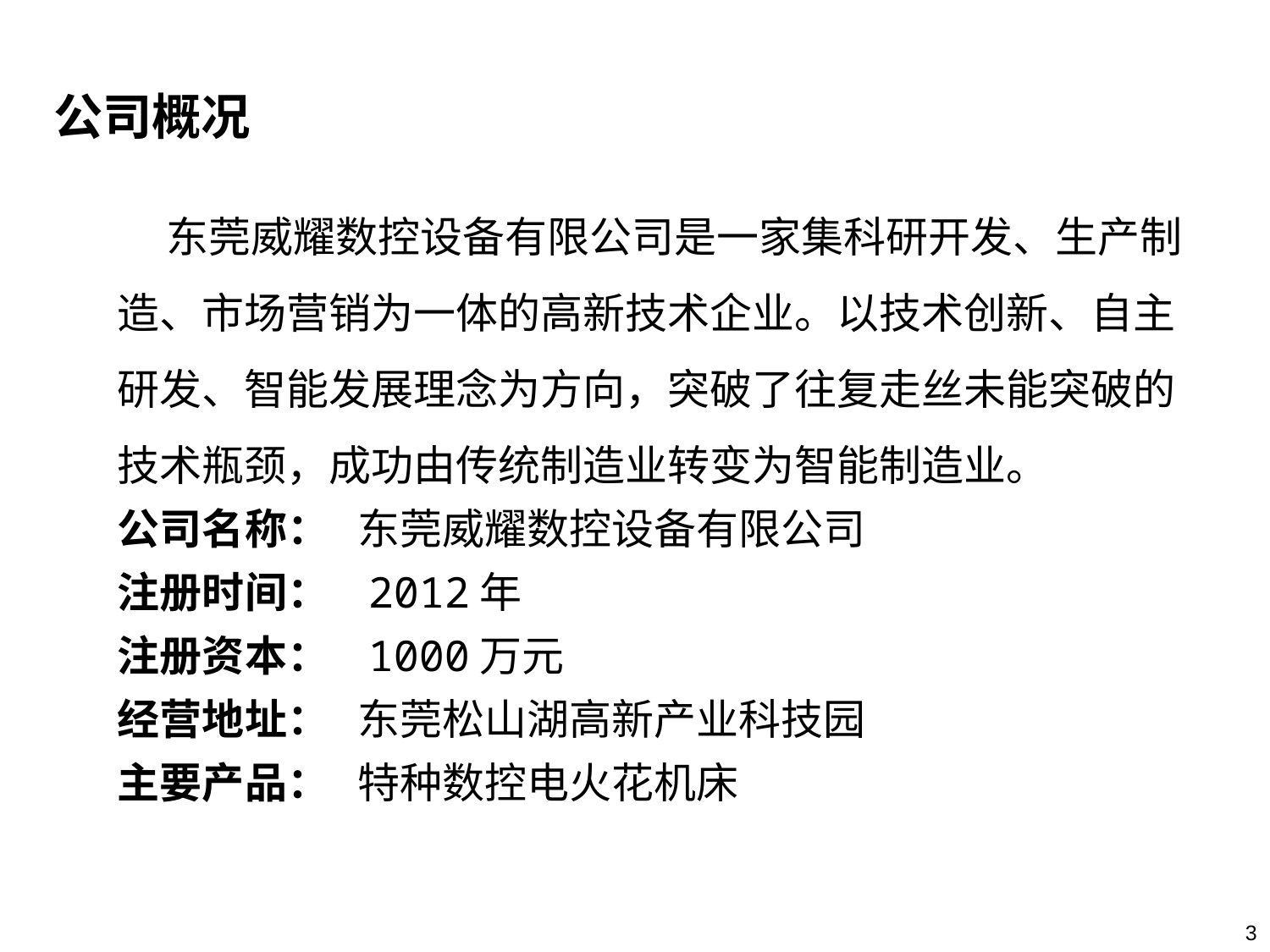

公司概况
    东莞威耀数控设备有限公司是一家集科研开发、生产制造、市场营销为一体的高新技术企业。以技术创新、自主研发、智能发展理念为方向，突破了往复走丝未能突破的技术瓶颈，成功由传统制造业转变为智能制造业。
公司名称：   东莞威耀数控设备有限公司
注册时间：   2012年
注册资本：   1000万元
经营地址：   东莞松山湖高新产业科技园
主要产品：   特种数控电火花机床
3